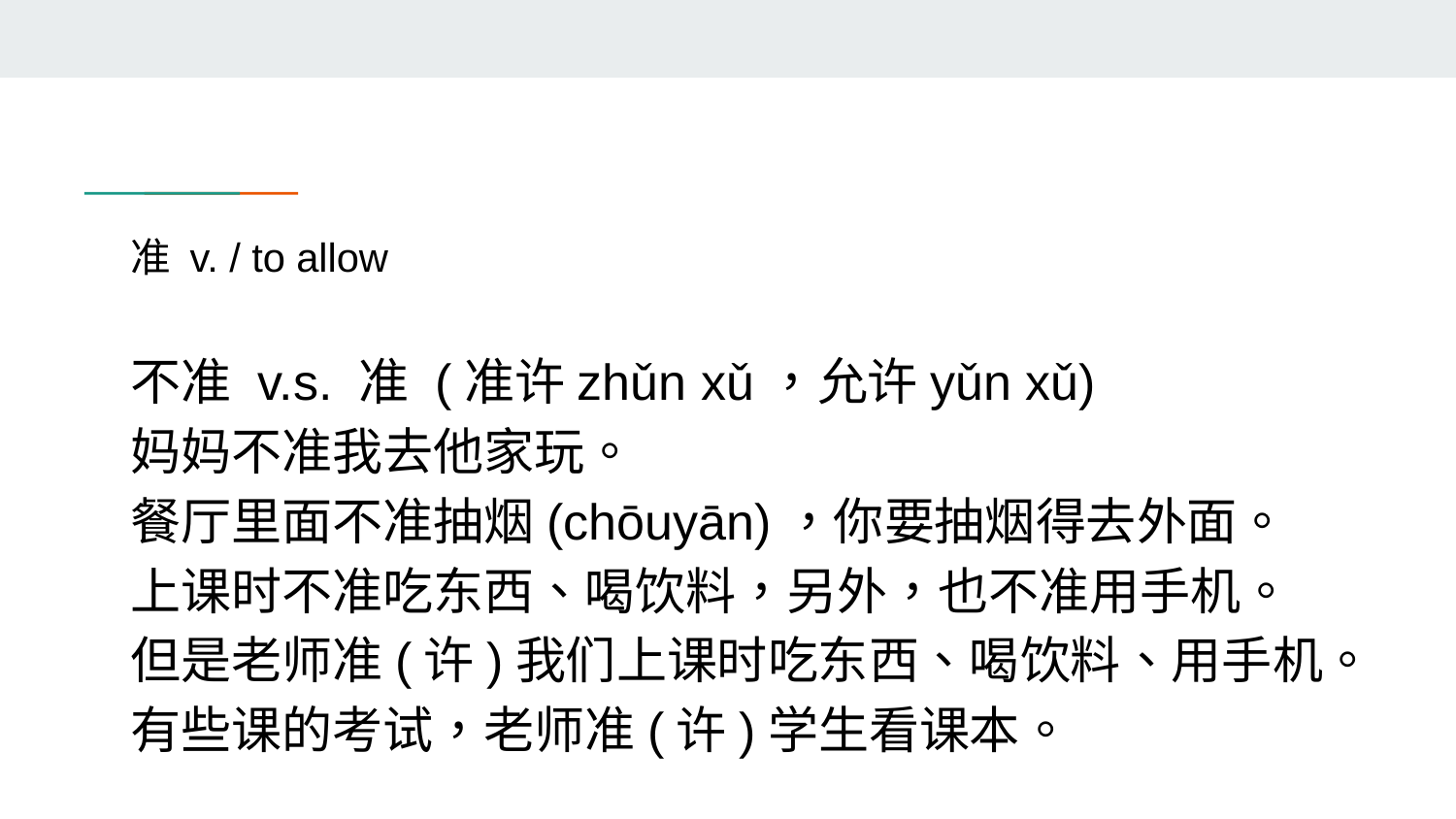

# 准 v. / to allow
不准 v.s. 准 (准许zhǔn xǔ，允许yǔn xǔ)
妈妈不准我去他家玩。
餐厅里面不准抽烟(chōuyān)，你要抽烟得去外面。
上课时不准吃东西、喝饮料，另外，也不准用手机。
但是老师准(许)我们上课时吃东西、喝饮料、用手机。
有些课的考试，老师准(许)学生看课本。